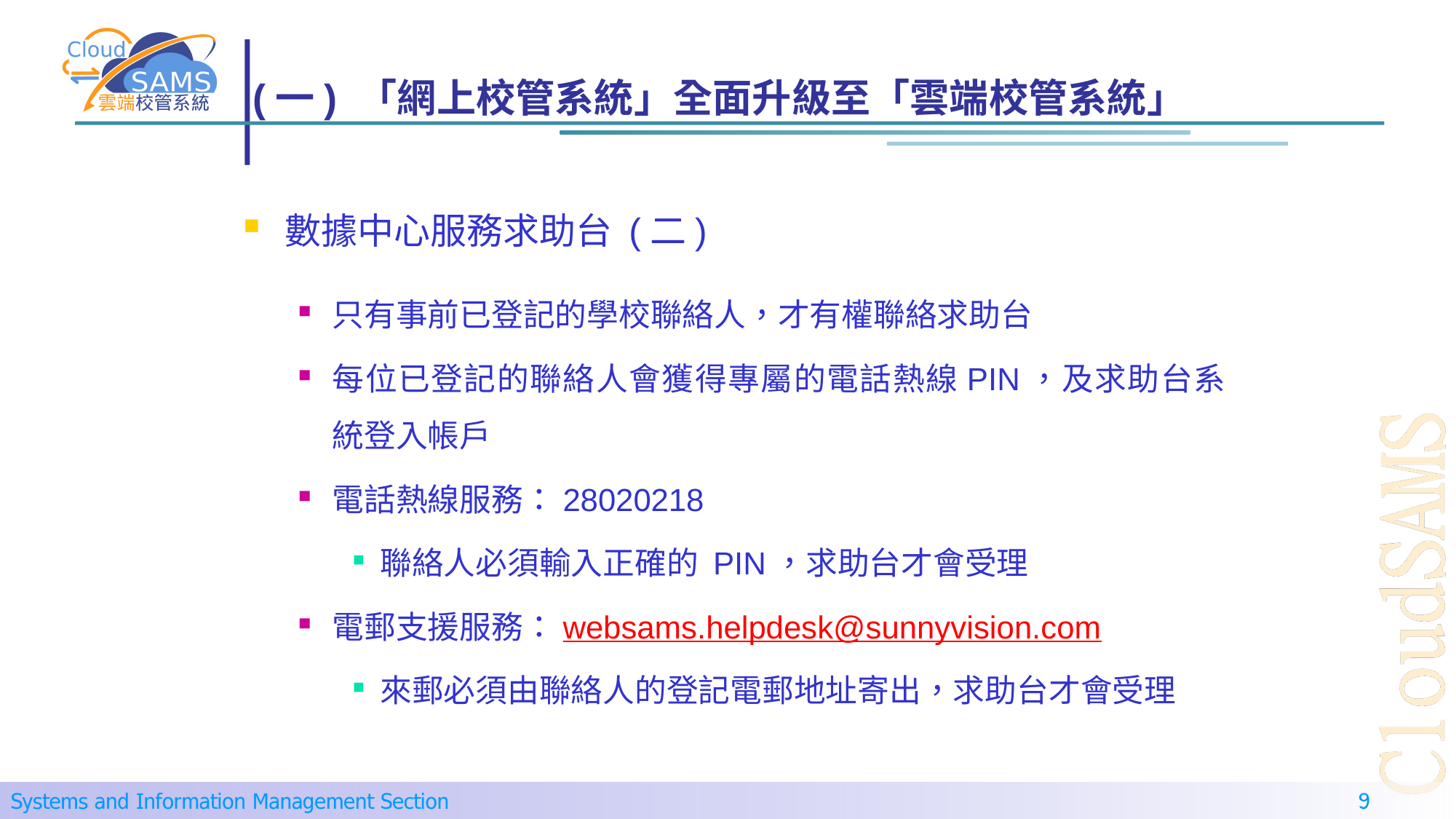

# (一) 「網上校管系統」全面升級至「雲端校管系統」
數據中心服務求助台 (二)
只有事前已登記的學校聯絡人，才有權聯絡求助台
每位已登記的聯絡人會獲得專屬的電話熱線PIN，及求助台系統登入帳戶
電話熱線服務：28020218
聯絡人必須輸入正確的 PIN，求助台才會受理
電郵支援服務：websams.helpdesk@sunnyvision.com
來郵必須由聯絡人的登記電郵地址寄出，求助台才會受理